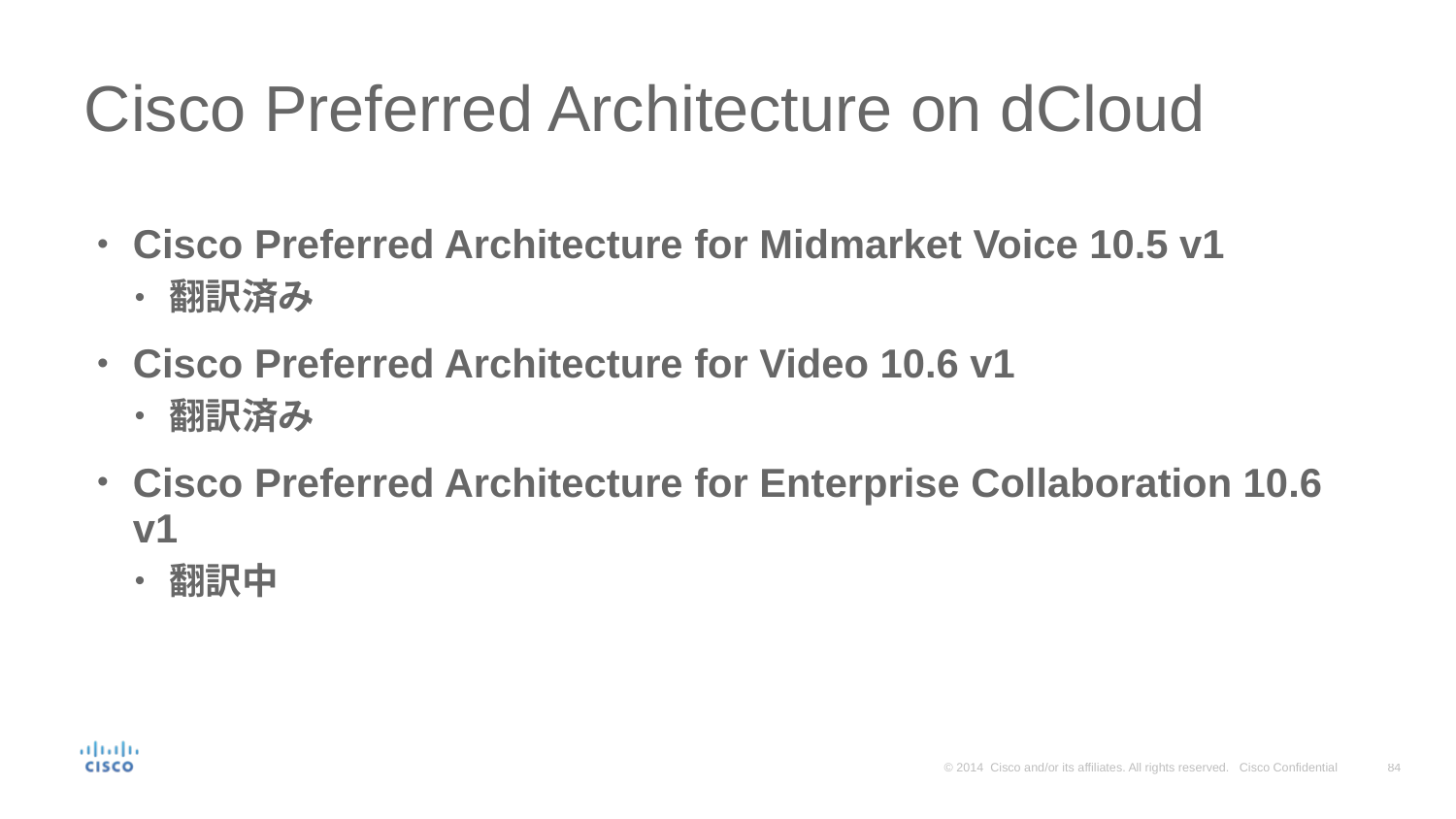

# Cisco Preferred Architecture on dCloud
Cisco Preferred Architecture for Midmarket Voice 10.5 v1
翻訳済み
Cisco Preferred Architecture for Video 10.6 v1
翻訳済み
Cisco Preferred Architecture for Enterprise Collaboration 10.6 v1
翻訳中